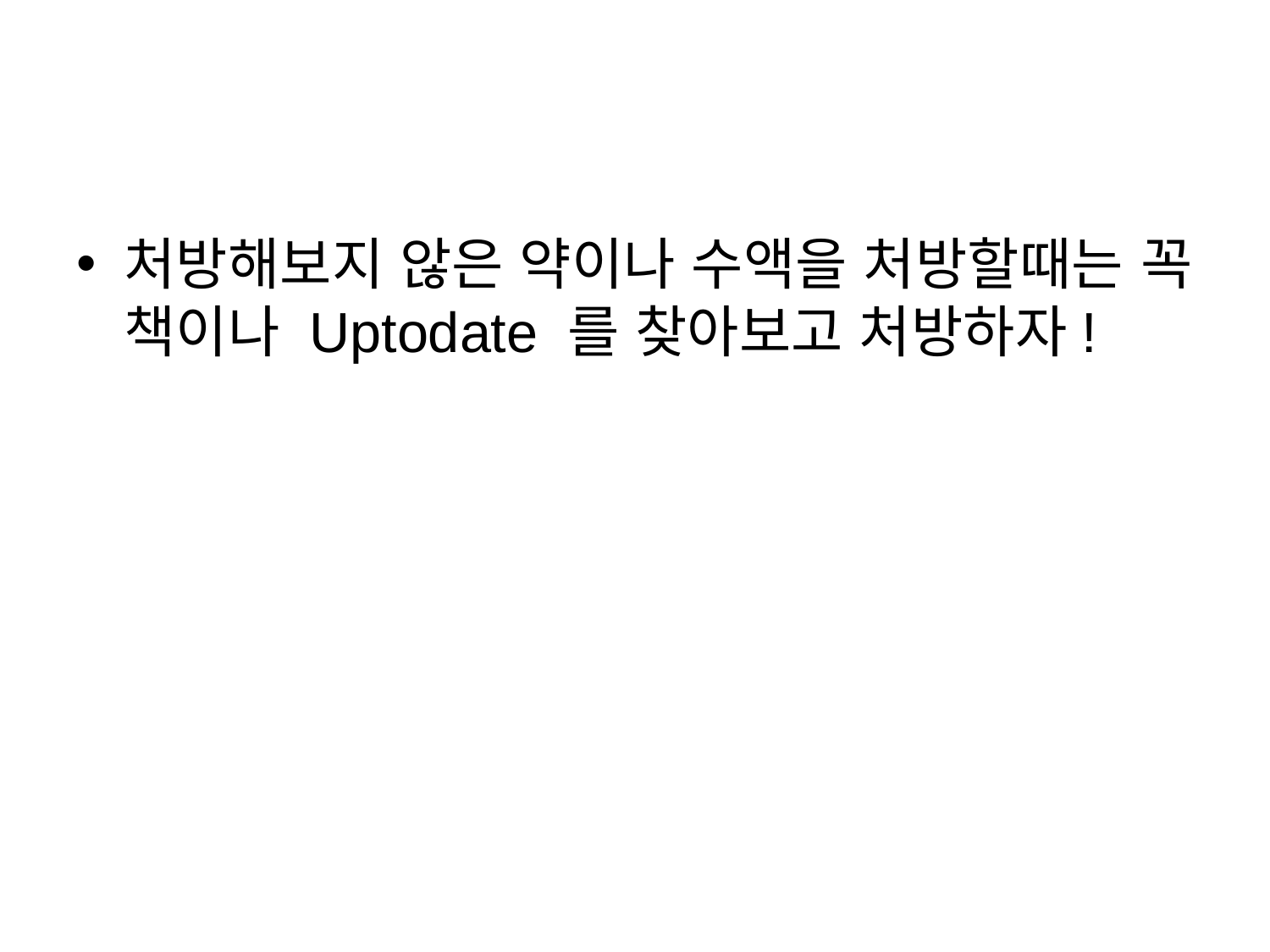

#
처방해보지 않은 약이나 수액을 처방할때는 꼭 책이나 Uptodate 를 찾아보고 처방하자!